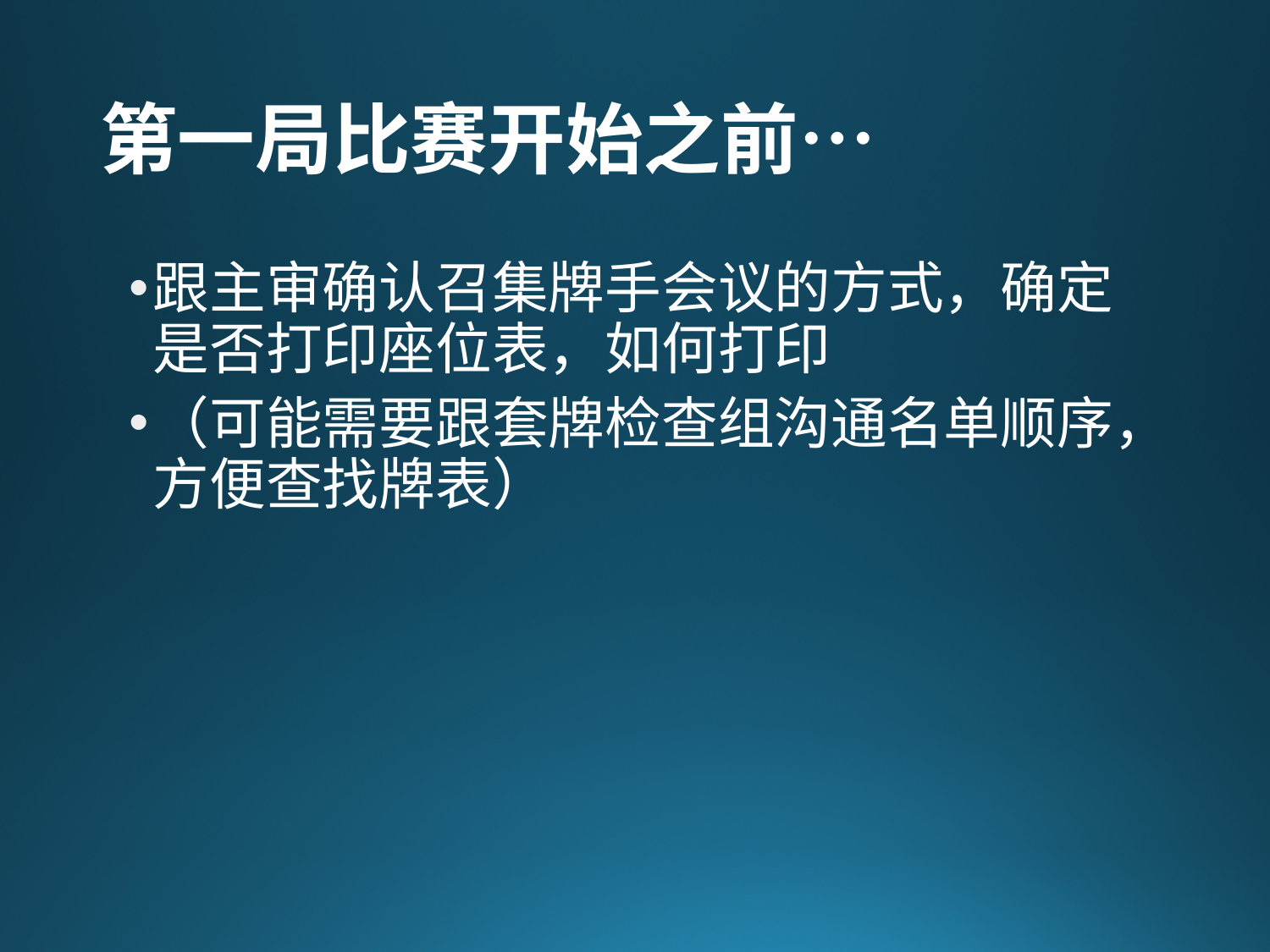

# 第一局比赛开始之前…
跟主审确认召集牌手会议的方式，确定是否打印座位表，如何打印
（可能需要跟套牌检查组沟通名单顺序，方便查找牌表）